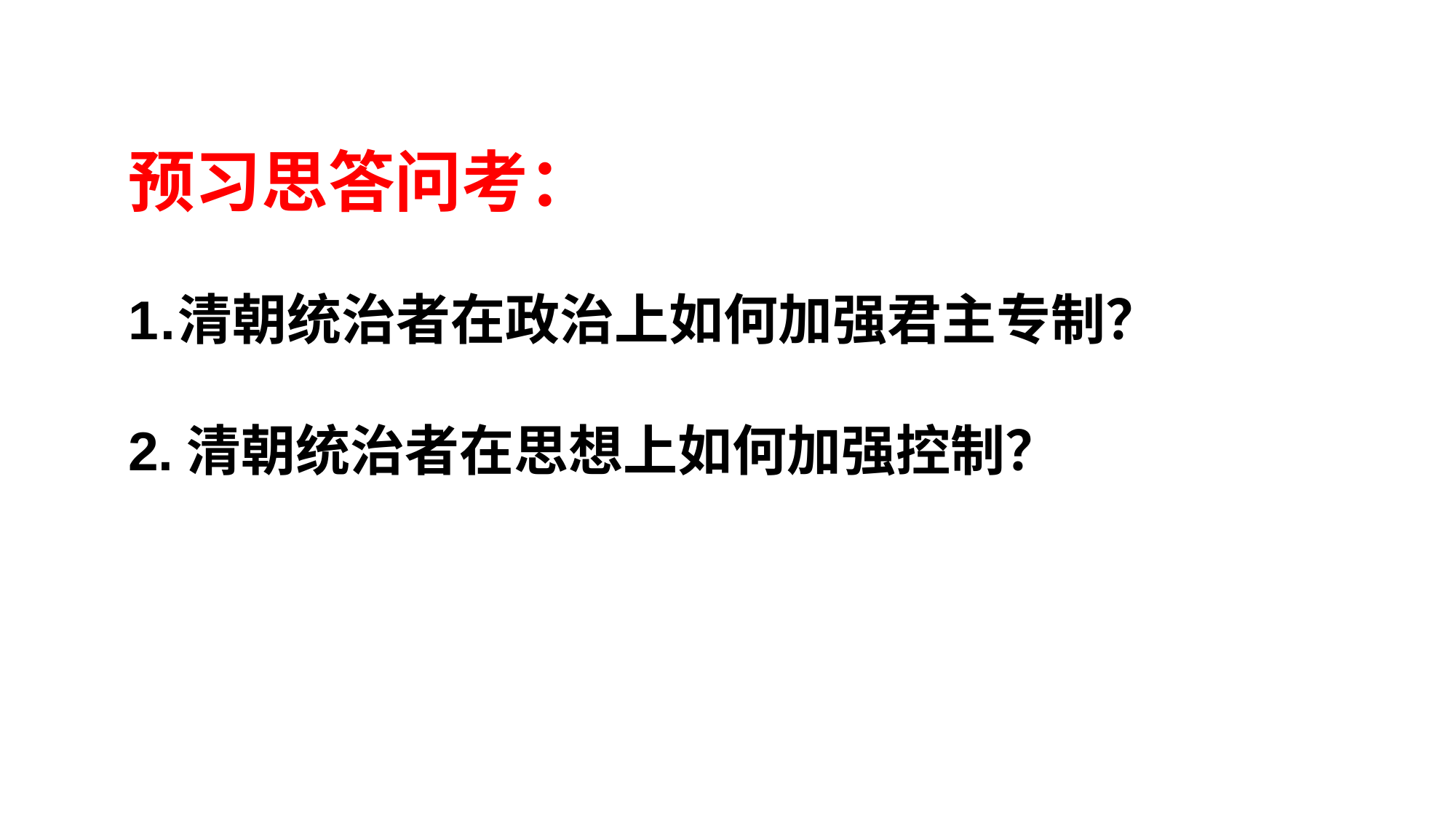

预习思答问考：

清朝统治者在政治上如何加强君主专制？

2.清朝统治者在思想上如何加强控制？